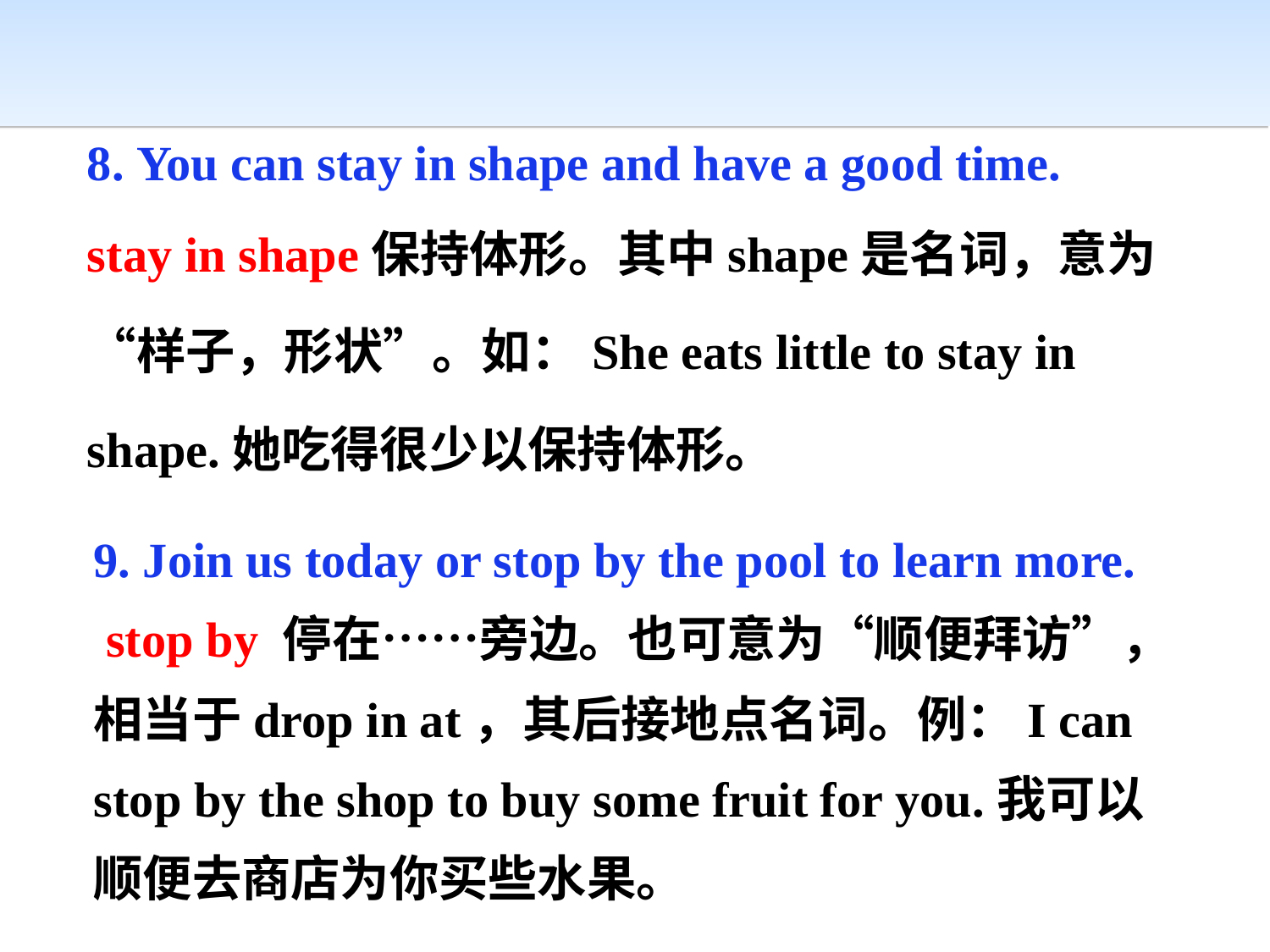

8. You can stay in shape and have a good time.
stay in shape保持体形。其中shape是名词，意为“样子，形状”。如：She eats little to stay in shape.她吃得很少以保持体形。
9. Join us today or stop by the pool to learn more.
 stop by 停在……旁边。也可意为“顺便拜访”，相当于drop in at，其后接地点名词。例：I can stop by the shop to buy some fruit for you.我可以顺便去商店为你买些水果。